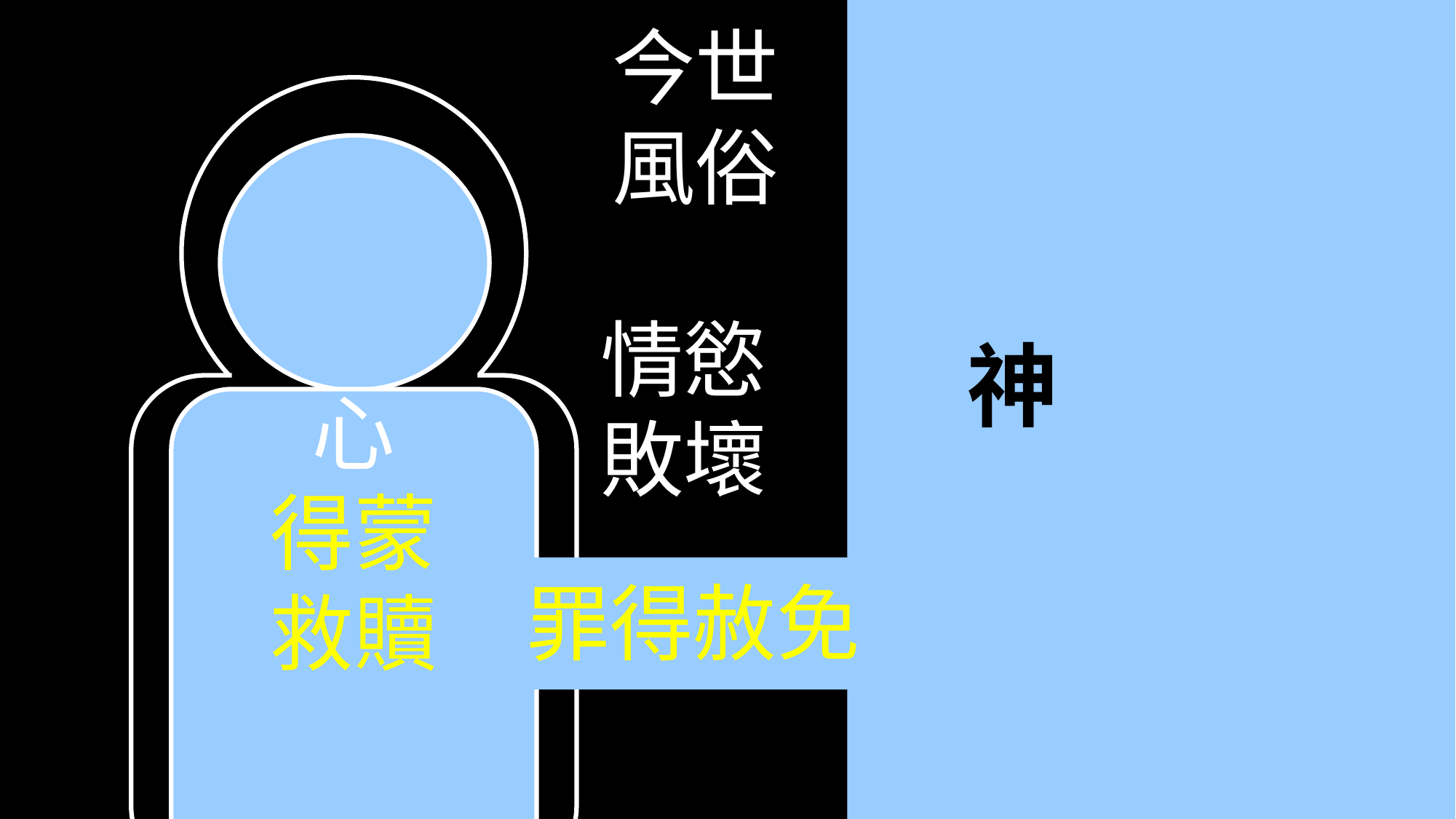

神

今世風俗

情慾敗壞

心
得蒙
救贖

罪得赦免